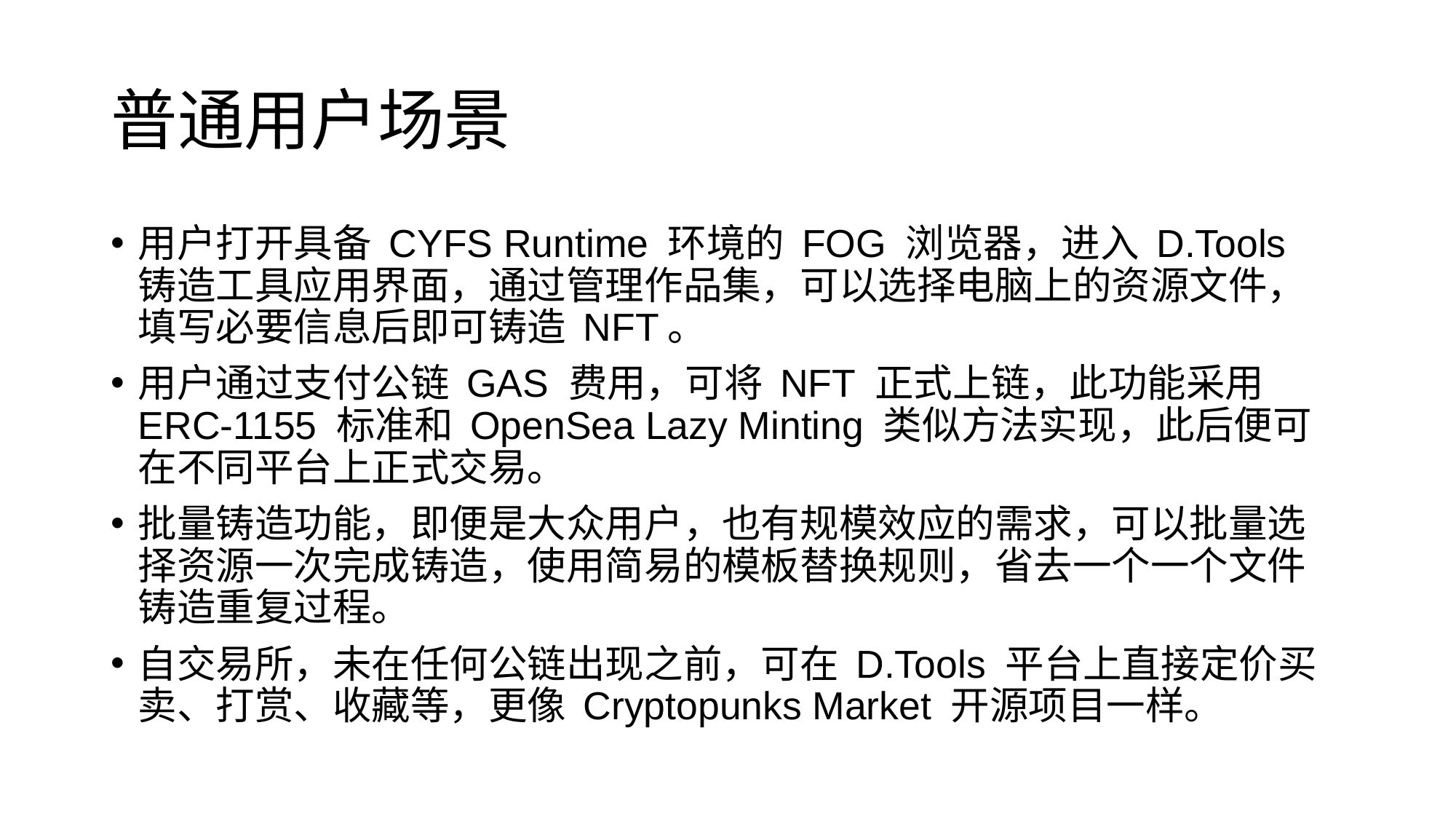

# 普通用户场景
用户打开具备 CYFS Runtime 环境的 FOG 浏览器，进入 D.Tools 铸造工具应用界面，通过管理作品集，可以选择电脑上的资源文件，填写必要信息后即可铸造 NFT。
用户通过支付公链 GAS 费用，可将 NFT 正式上链，此功能采用 ERC-1155 标准和 OpenSea Lazy Minting 类似方法实现，此后便可在不同平台上正式交易。
批量铸造功能，即便是大众用户，也有规模效应的需求，可以批量选择资源一次完成铸造，使用简易的模板替换规则，省去一个一个文件铸造重复过程。
自交易所，未在任何公链出现之前，可在 D.Tools 平台上直接定价买卖、打赏、收藏等，更像 Cryptopunks Market 开源项目一样。